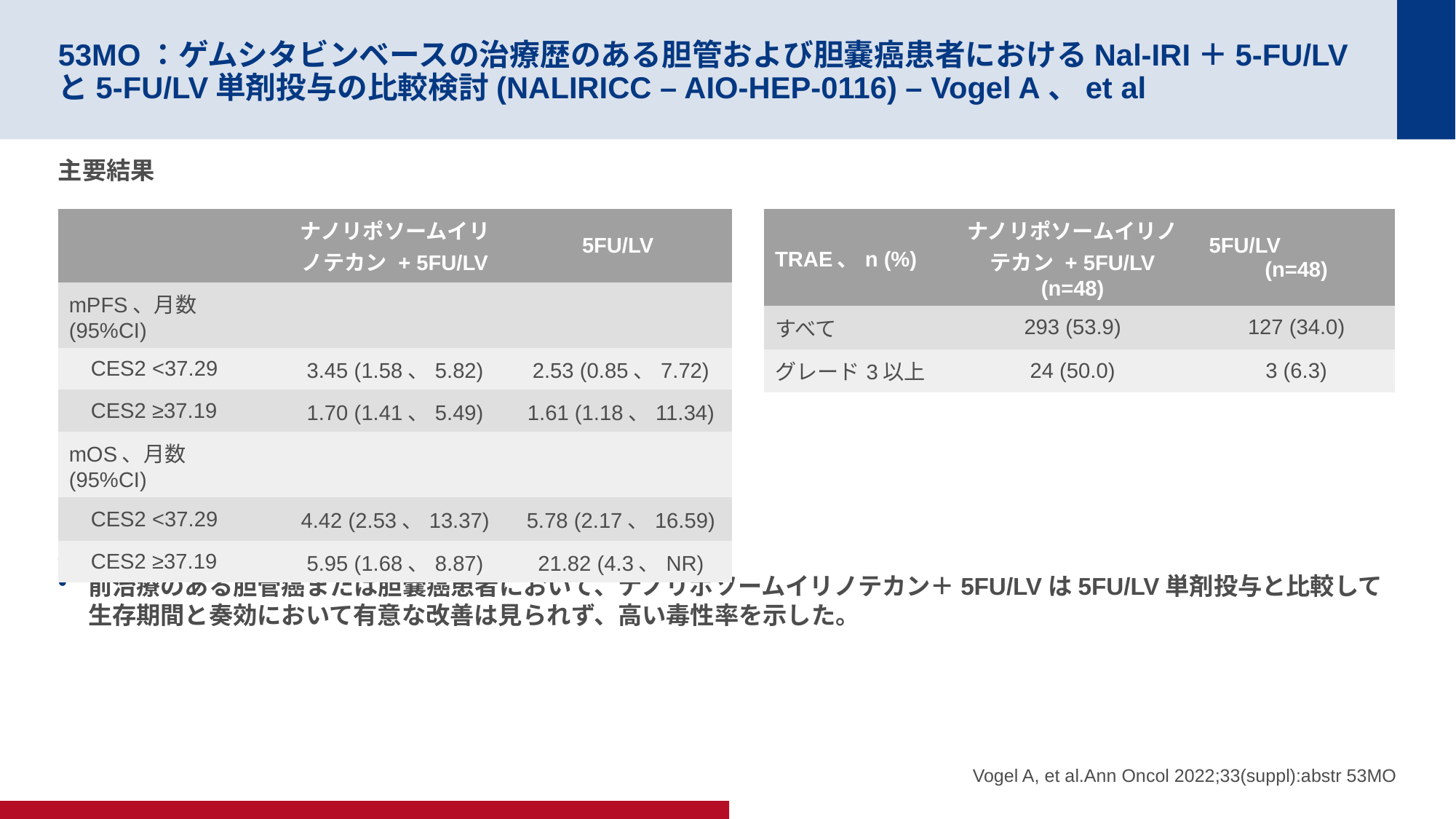

# 53MO：ゲムシタビンベースの治療歴のある胆管および胆嚢癌患者におけるNal-IRI＋5-FU/LVと5-FU/LV単剤投与の比較検討(NALIRICC – AIO-HEP-0116) – Vogel A、et al
主要結果
結論
前治療のある胆管癌または胆嚢癌患者において、ナノリポソームイリノテカン＋5FU/LVは5FU/LV単剤投与と比較して生存期間と奏効において有意な改善は見られず、高い毒性率を示した。
|  | ナノリポソームイリノテカン + 5FU/LV | 5FU/LV |
| --- | --- | --- |
| mPFS、月数(95%CI) |  |  |
| CES2 <37.29 | 3.45 (1.58、5.82) | 2.53 (0.85、7.72) |
| CES2 ≥37.19 | 1.70 (1.41、5.49) | 1.61 (1.18、11.34) |
| mOS、月数(95%CI) |  |  |
| CES2 <37.29 | 4.42 (2.53、13.37) | 5.78 (2.17、16.59) |
| CES2 ≥37.19 | 5.95 (1.68、8.87) | 21.82 (4.3、NR) |
| TRAE、n (%) | ナノリポソームイリノテカン + 5FU/LV (n=48) | 5FU/LV (n=48) |
| --- | --- | --- |
| すべて | 293 (53.9) | 127 (34.0) |
| グレード3以上 | 24 (50.0) | 3 (6.3) |
Vogel A, et al.Ann Oncol 2022;33(suppl):abstr 53MO